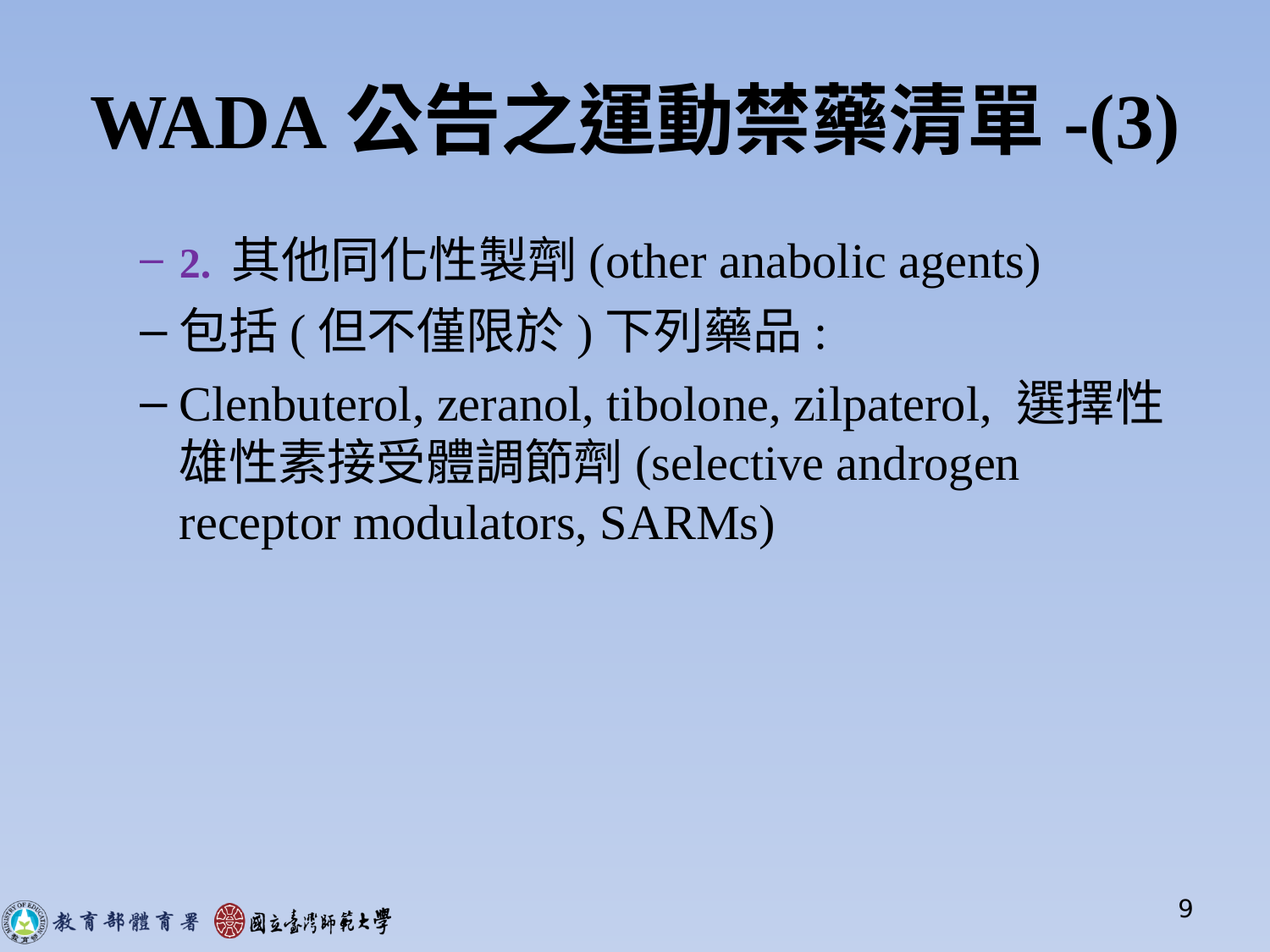

# WADA公告之運動禁藥清單-(3)
2. 其他同化性製劑(other anabolic agents)
包括(但不僅限於)下列藥品:
Clenbuterol, zeranol, tibolone, zilpaterol, 選擇性雄性素接受體調節劑(selective androgen receptor modulators, SARMs)

9